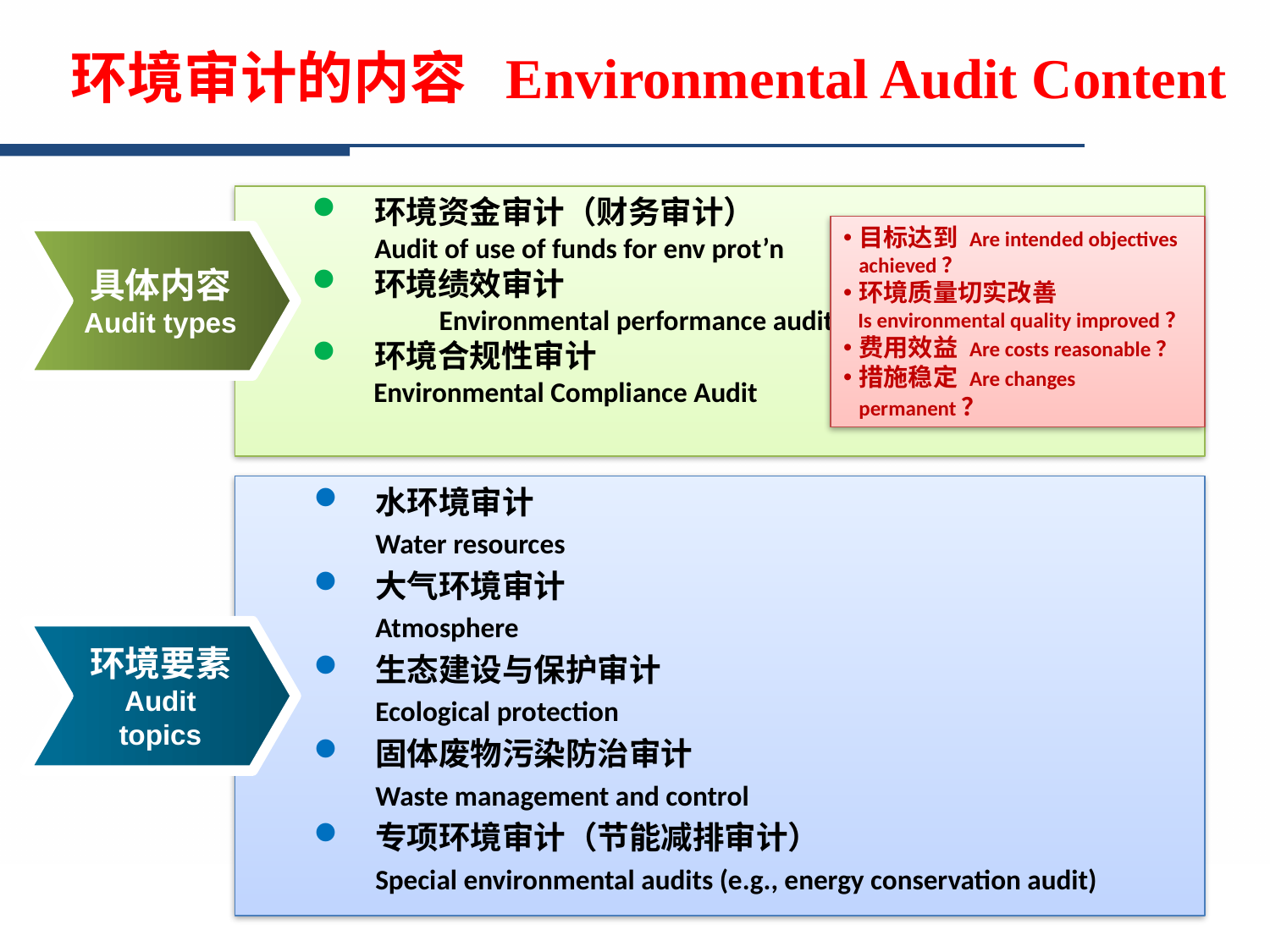

环境审计的内容  Environmental Audit Content
环境资金审计（财务审计）
	Audit of use of funds for env prot’n
环境绩效审计
	Environmental performance audit
环境合规性审计
	Environmental Compliance Audit
目标达到 Are intended objectives achieved？
环境质量切实改善
   Is environmental quality improved？
费用效益 Are costs reasonable？
措施稳定 Are changes permanent？
具体内容
Audit types
水环境审计
	Water resources
大气环境审计
	Atmosphere
生态建设与保护审计
	Ecological protection
固体废物污染防治审计
	Waste management and control
专项环境审计（节能减排审计）
	Special environmental audits (e.g., energy conservation audit)

环境要素
Audit topics